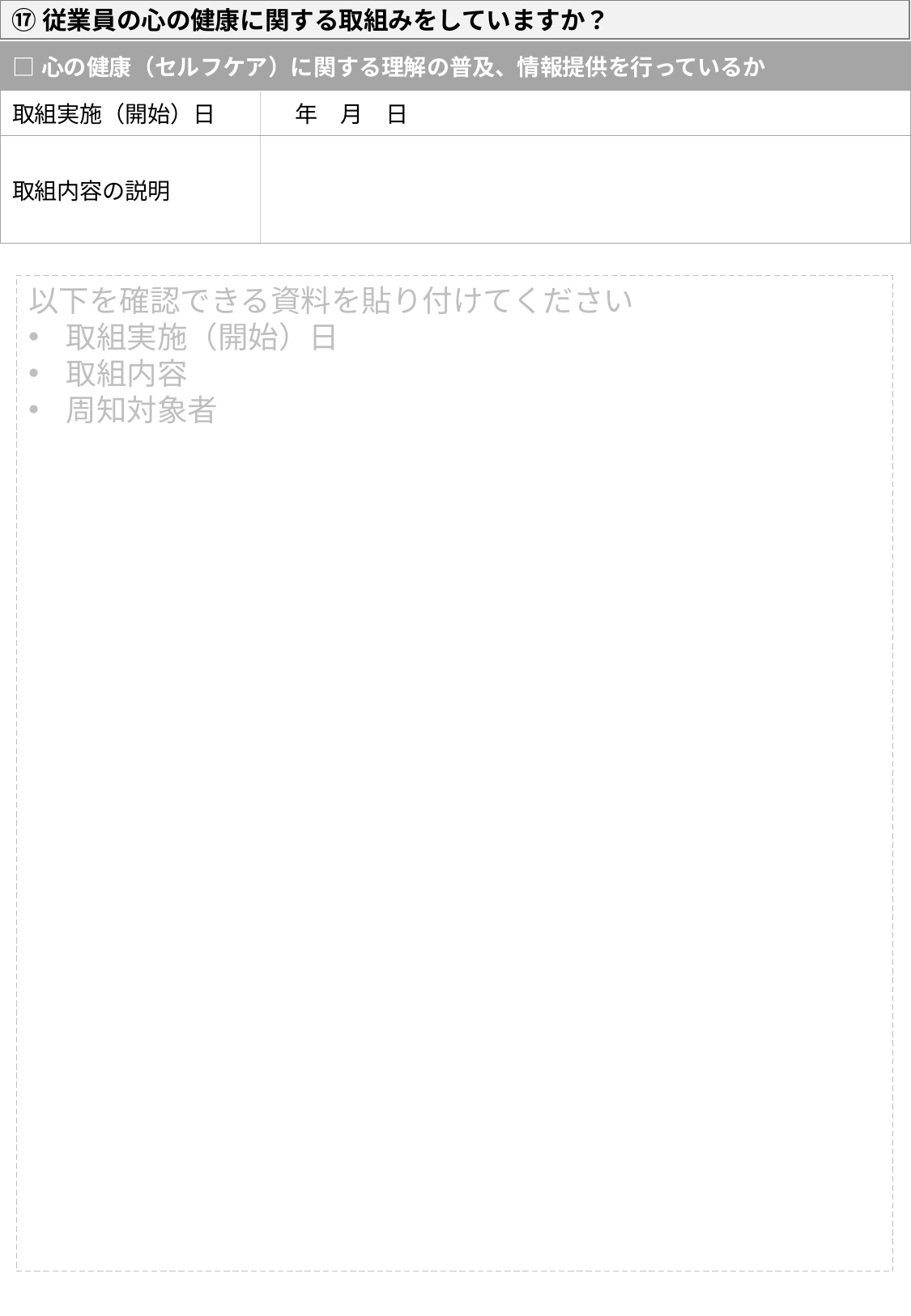

⑰従業員の心の健康に関する取組みをしていますか？
| □心の健康（セルフケア）に関する理解の普及、情報提供を行っているか |  |
| --- | --- |
| 取組実施（開始）日 | 年　月　日 |
| 取組内容の説明 |  |
事業所にて添付された資料の内容について詳しくご説明ください。
（ご自由に文言を変えてください。）
以下を確認できる資料を貼り付けてください
取組実施（開始）日
取組内容
周知対象者

・ポスター掲示写真の場合は、
掲示開始日（○年○月～）を補記

・セミナー実施の場合は、セミナーの内容が確認できる資料（セミナー資料、動画研修のスクリーンショット等）もご提出ください。